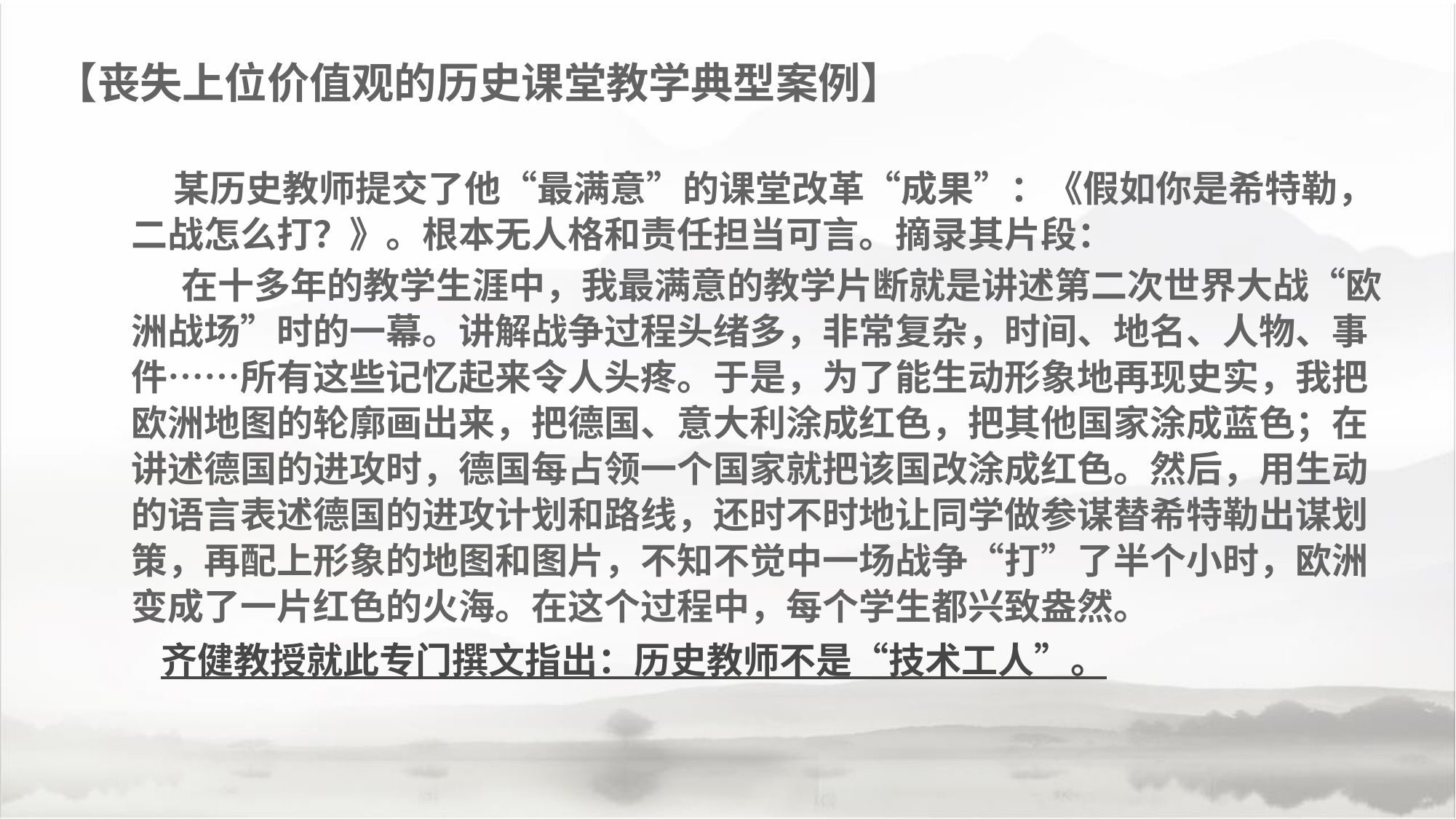

【丧失上位价值观的历史课堂教学典型案例】
   某历史教师提交了他“最满意”的课堂改革“成果”：《假如你是希特勒，二战怎么打？》。根本无人格和责任担当可言。摘录其片段：
     在十多年的教学生涯中，我最满意的教学片断就是讲述第二次世界大战“欧洲战场”时的一幕。讲解战争过程头绪多，非常复杂，时间、地名、人物、事件……所有这些记忆起来令人头疼。于是，为了能生动形象地再现史实，我把欧洲地图的轮廓画出来，把德国、意大利涂成红色，把其他国家涂成蓝色；在讲述德国的进攻时，德国每占领一个国家就把该国改涂成红色。然后，用生动的语言表述德国的进攻计划和路线，还时不时地让同学做参谋替希特勒出谋划策，再配上形象的地图和图片，不知不觉中一场战争“打”了半个小时，欧洲变成了一片红色的火海。在这个过程中，每个学生都兴致盎然。
  齐健教授就此专门撰文指出：历史教师不是“技术工人”。